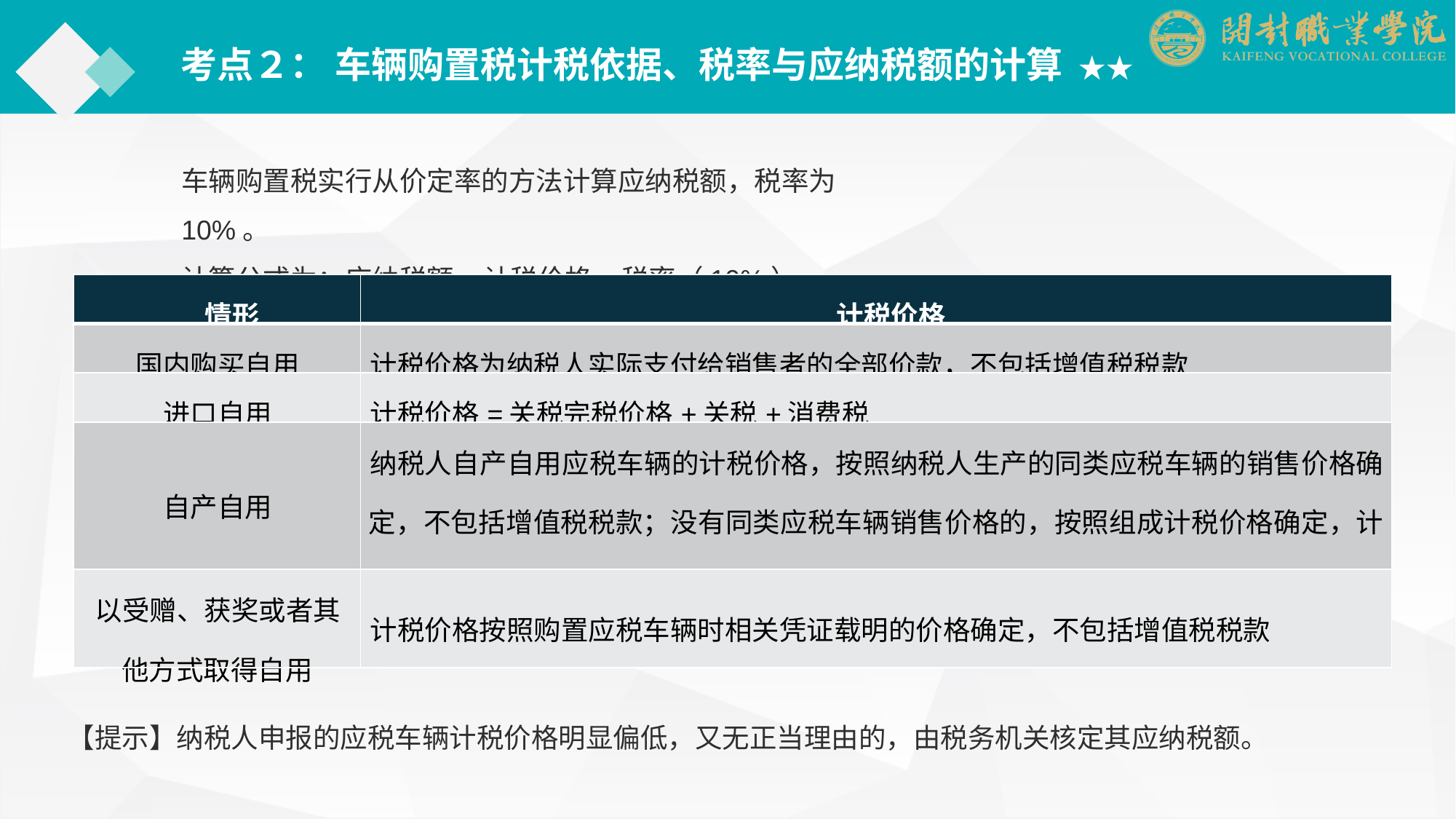

考点２： 车辆购置税计税依据、税率与应纳税额的计算  ★★
车辆购置税实行从价定率的方法计算应纳税额，税率为10%。
计算公式为：应纳税额=计税价格×税率（10%）
| 情形 | 计税价格 |
| --- | --- |
| 国内购买自用 | 计税价格为纳税人实际支付给销售者的全部价款，不包括增值税税款 |
| 进口自用 | 计税价格=关税完税价格+关税+消费税 |
| 自产自用 | 纳税人自产自用应税车辆的计税价格，按照纳税人生产的同类应税车辆的销售价格确定，不包括增值税税款；没有同类应税车辆销售价格的，按照组成计税价格确定，计算公式为：计税价格=成本×（1+成本利润率） |
| 以受赠、获奖或者其他方式取得自用 | 计税价格按照购置应税车辆时相关凭证载明的价格确定，不包括增值税税款 |
【提示】纳税人申报的应税车辆计税价格明显偏低，又无正当理由的，由税务机关核定其应纳税额。